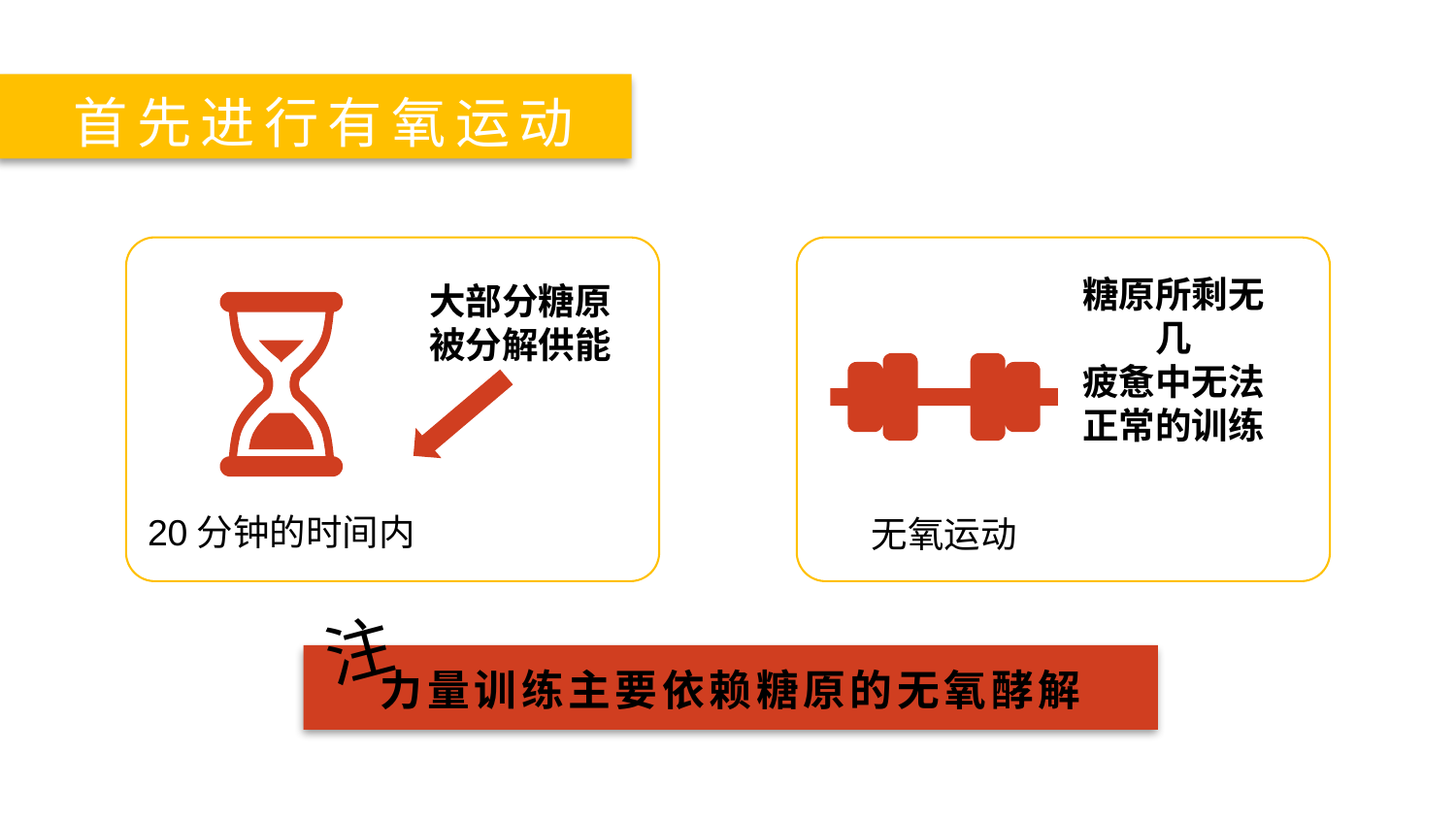

首先进行有氧运动

糖原所剩无几
疲惫中无法
正常的训练
大部分糖原
被分解供能

20分钟的时间内
无氧运动
注

力量训练主要依赖糖原的无氧酵解